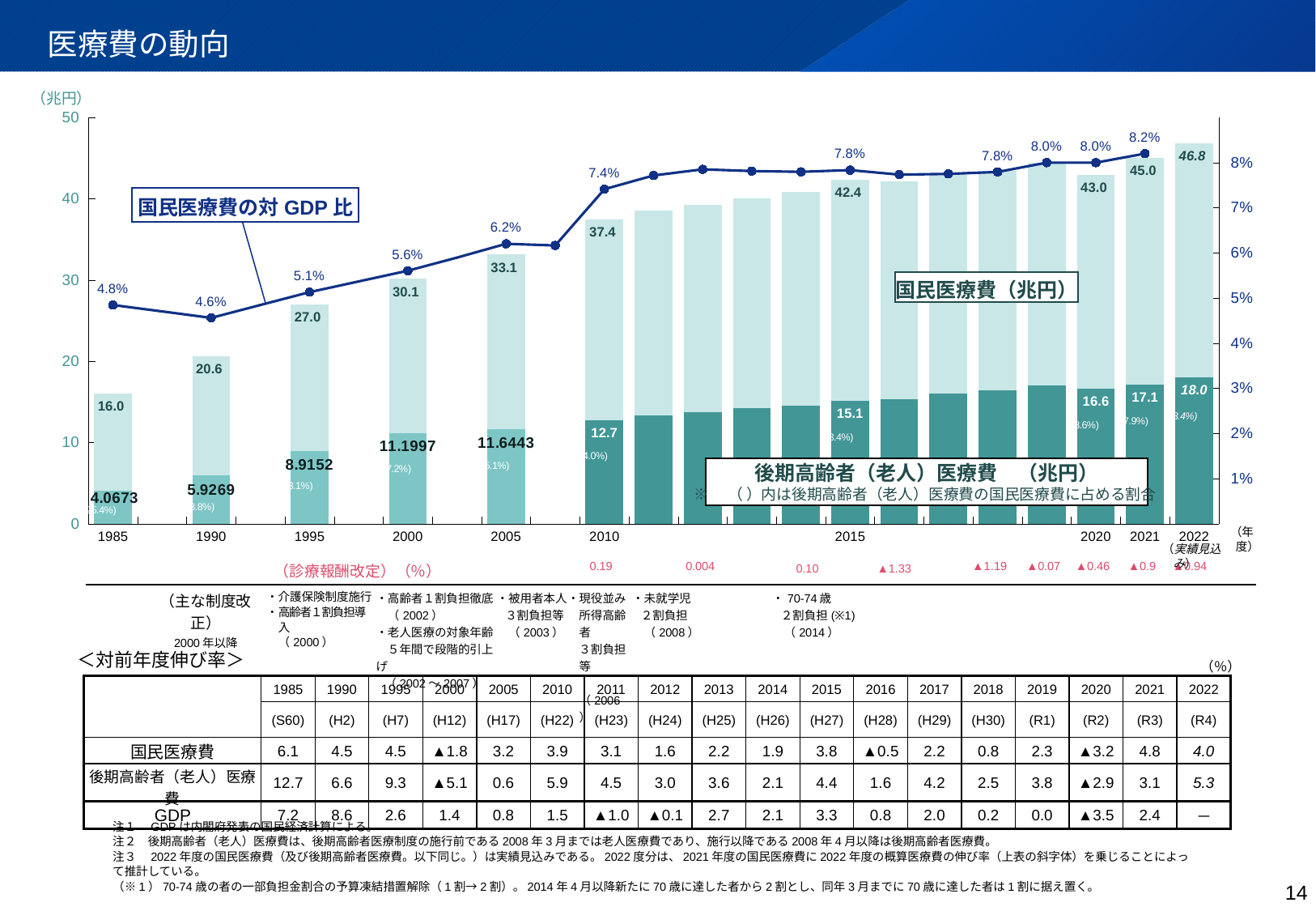

# 医療費の動向
 （兆円）

### Chart

| Category | 後期高齢者医療費 | 老人医療費 | （グラフ用） | 国民医療費（ラベル用） | 老人の占める比率 | 対GDP比(計算値)←PPTで使用 |
|---|---|---|---|---|---|---|
| 1985 | None | 4.0673 | 11.948599999999999 | 16.0159 | 0.25395388332844243 | 0.04847474309678544 |
|  | None | None | None | None | None | 0.04704916654621198 |
| 1990 | None | 5.9269 | 14.680499999999999 | 20.6074 | 0.2876102759203005 | 0.04562358999563853 |
|  | None | None | None | None | None | 0.04847091270954647 |
| 1995 | None | 8.9152 | 18.042499999999997 | 26.9577 | 0.33071070603204283 | 0.0513182354234544 |
|  | None | None | None | None | None | 0.05369194112739064 |
| 2000 | None | 11.1997 | 18.9421 | 30.1418 | 0.3715670596978283 | 0.05606564683132688 |
|  | None | None | None | None | 0.3747934070315565 | 0.058967206438122706 |
| 2005 | None | 11.6443 | 21.4846 | 33.1289 | 0.35148465539151613 | 0.06202639645001767 |
|  | None | None | None | None | 0.3398797377413395 | 0.061660161448532466 |
| 2010 | 12.7213 | None | 24.698900000000002 | 37.4202 | 0.3399580974981427 | 0.07411817765331062 |
|  | 13.2991 | None | 25.2859 | 38.585 | 0.34467020863029674 | 0.07716374973627137 |
|  | 13.7044 | None | 25.5073 | 39.2117 | 0.349497726443893 | 0.07851386367372487 |
|  | 14.1912 | None | 25.869799999999998 | 40.061 | 0.3542397843288984 | 0.07813950694148616 |
|  | 14.492727252043998 | None | 26.314372747956 | 40.8071 | 0.3551520998072394 | 0.07796269255392865 |
| 2015 | 15.132278178895 | None | 27.232121821105004 | 42.3644 | 0.334 | 0.07834531754112979 |
|  | 15.380608367762 | None | 26.757491632238 | 42.1381 | 0.36500479062326013 | 0.07734213710328706 |
|  | 16.022891661568 | None | 27.048108338431998 | 43.071 | 0.3720111365319589 | 0.07750940546789435 |
|  | 16.424644045725 | None | 26.970255954275 | 43.3949 | 0.37849249671562785 | 0.07793233780132065 |
|  | 17.056214771282 | None | 27.333285228717997 | 44.3895 | 0.38423984886700685 | 0.08 |
| 2020 | 16.646590019357184 | None | 26.30368134684172 | 42.950271366198905 | 0.386 | 0.08 |
| 2021 | 17.1 | None | 27.9 | 45.0 | 0.379 | 0.082 |
| 2022 | 18.0 | None | 28.799999999999997 | 46.8 | 0.384 | None |
国民医療費（兆円）
後期高齢者（老人）医療費　（兆円）
※　（ ）内は後期高齢者（老人）医療費の国民医療費に占める割合

（年度）
（実績見込み）
国民医療費の対GDP比

|  | （診療報酬改定）（％） | 0.19 | 0.004 | 0.10 | ▲1.33 | ▲1.19 | ▲0.07 | ▲0.46 | ▲0.9 | ▲0.94 |
| --- | --- | --- | --- | --- | --- | --- | --- | --- | --- | --- |
| （主な制度改正） 2000年以降 | ・介護保険制度施行 ・高齢者１割負担導入 　（2000） | ・高齢者１割負担徹底 　（2002） ・老人医療の対象年齢 　５年間で段階的引上げ （2002～2007） | ・被用者本人 ３割負担等 　（2003） | ・現役並み 　所得高齢者 　３割負担等 　（2006） | ・未就学児 ２割負担 　（2008） |  | ・70-74歳 ２割負担(※1) 　（2014） |  |  |  |
| --- | --- | --- | --- | --- | --- | --- | --- | --- | --- | --- |

＜対前年度伸び率＞
（％）
|  | 1985 | 1990 | 1995 | 2000 | 2005 | 2010 | 2011 | 2012 | 2013 | 2014 | 2015 | 2016 | 2017 | 2018 | 2019 | 2020 | 2021 | 2022 |
| --- | --- | --- | --- | --- | --- | --- | --- | --- | --- | --- | --- | --- | --- | --- | --- | --- | --- | --- |
|  | (S60) | (H2) | (H7) | (H12) | (H17) | (H22) | (H23) | (H24) | (H25) | (H26) | (H27) | (H28) | (H29) | (H30) | (R1) | (R2) | (R3) | (R4) |
| 国民医療費 | 6.1 | 4.5 | 4.5 | ▲1.8 | 3.2 | 3.9 | 3.1 | 1.6 | 2.2 | 1.9 | 3.8 | ▲0.5 | 2.2 | 0.8 | 2.3 | ▲3.2 | 4.8 | 4.0 |
| 後期高齢者（老人）医療費 | 12.7 | 6.6 | 9.3 | ▲5.1 | 0.6 | 5.9 | 4.5 | 3.0 | 3.6 | 2.1 | 4.4 | 1.6 | 4.2 | 2.5 | 3.8 | ▲2.9 | 3.1 | 5.3 |
| GDP | 7.2 | 8.6 | 2.6 | 1.4 | 0.8 | 1.5 | ▲1.0 | ▲0.1 | 2.7 | 2.1 | 3.3 | 0.8 | 2.0 | 0.2 | 0.0 | ▲3.5 | 2.4 | － |
注１　GDPは内閣府発表の国民経済計算による。
注２　後期高齢者（老人）医療費は、後期高齢者医療制度の施行前である2008年3月までは老人医療費であり、施行以降である2008年4月以降は後期高齢者医療費。
注３　2022年度の国民医療費（及び後期高齢者医療費。以下同じ。）は実績見込みである。2022度分は、2021年度の国民医療費に2022年度の概算医療費の伸び率（上表の斜字体）を乗じることによって推計している。
（※1）70-74歳の者の一部負担金割合の予算凍結措置解除（1割→2割）。2014年4月以降新たに70歳に達した者から2割とし、同年3月までに70歳に達した者は1割に据え置く。

14